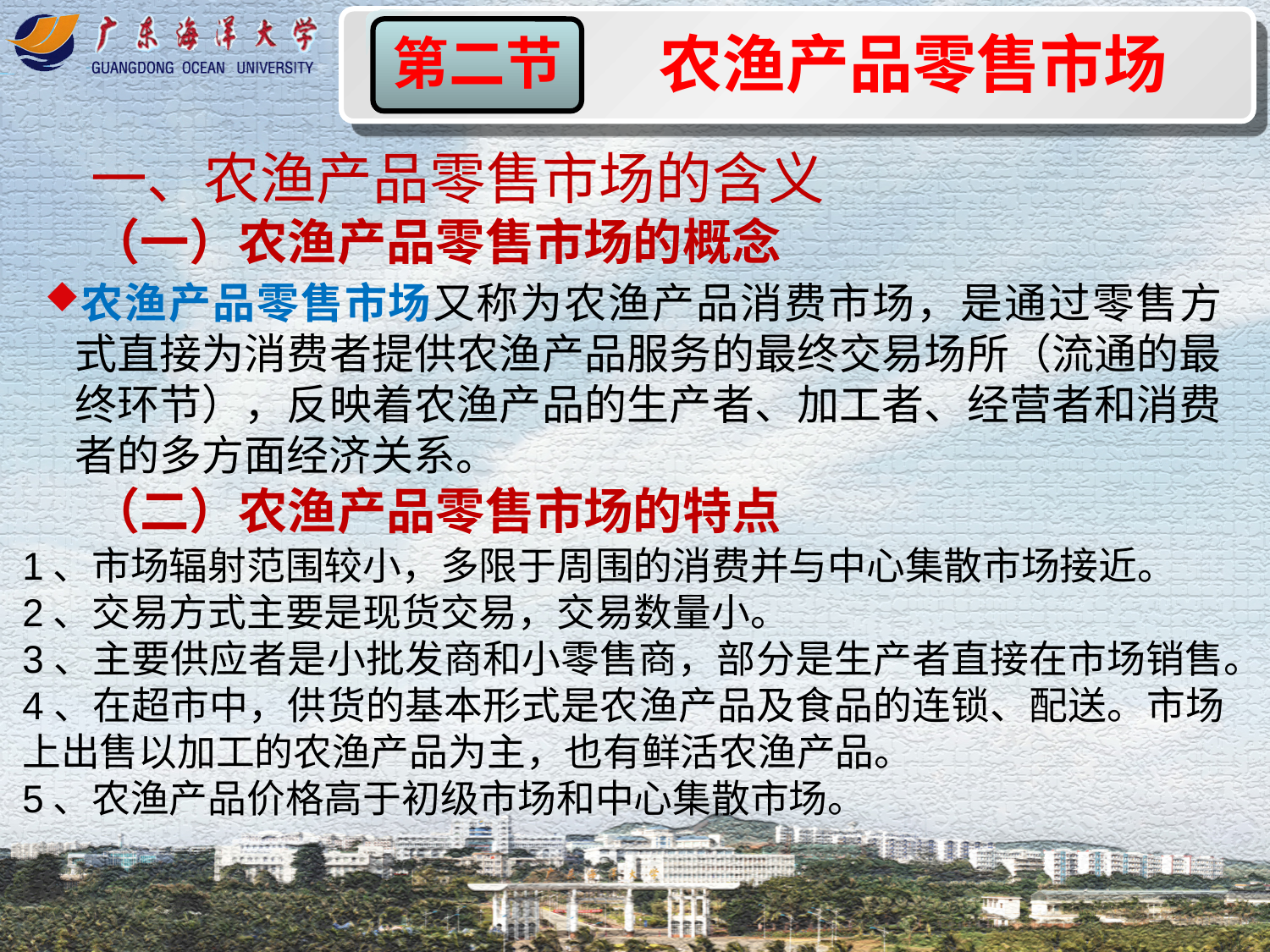

农渔产品零售市场

第二节
一、农渔产品零售市场的含义
（一）农渔产品零售市场的概念
农渔产品零售市场又称为农渔产品消费市场，是通过零售方式直接为消费者提供农渔产品服务的最终交易场所（流通的最终环节），反映着农渔产品的生产者、加工者、经营者和消费者的多方面经济关系。

（二）农渔产品零售市场的特点
1、市场辐射范围较小，多限于周围的消费并与中心集散市场接近。
2、交易方式主要是现货交易，交易数量小。
3、主要供应者是小批发商和小零售商，部分是生产者直接在市场销售。
4、在超市中，供货的基本形式是农渔产品及食品的连锁、配送。市场上出售以加工的农渔产品为主，也有鲜活农渔产品。
5、农渔产品价格高于初级市场和中心集散市场。